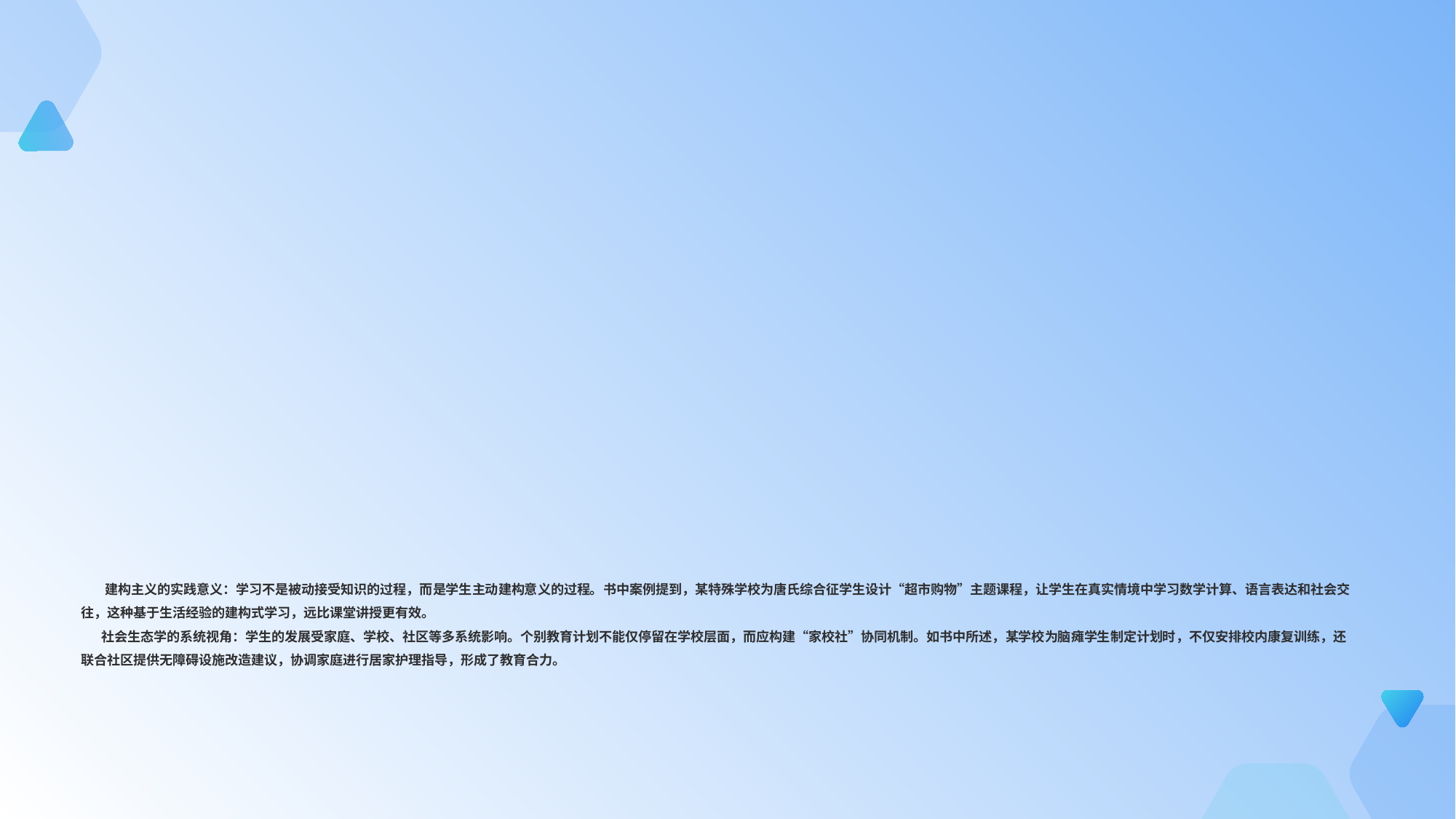

# 建构主义的实践意义：学习不是被动接受知识的过程，而是学生主动建构意义的过程。书中案例提到，某特殊学校为唐氏综合征学生设计“超市购物”主题课程，让学生在真实情境中学习数学计算、语言表达和社会交往，这种基于生活经验的建构式学习，远比课堂讲授更有效。 社会生态学的系统视角：学生的发展受家庭、学校、社区等多系统影响。个别教育计划不能仅停留在学校层面，而应构建“家校社”协同机制。如书中所述，某学校为脑瘫学生制定计划时，不仅安排校内康复训练，还联合社区提供无障碍设施改造建议，协调家庭进行居家护理指导，形成了教育合力。